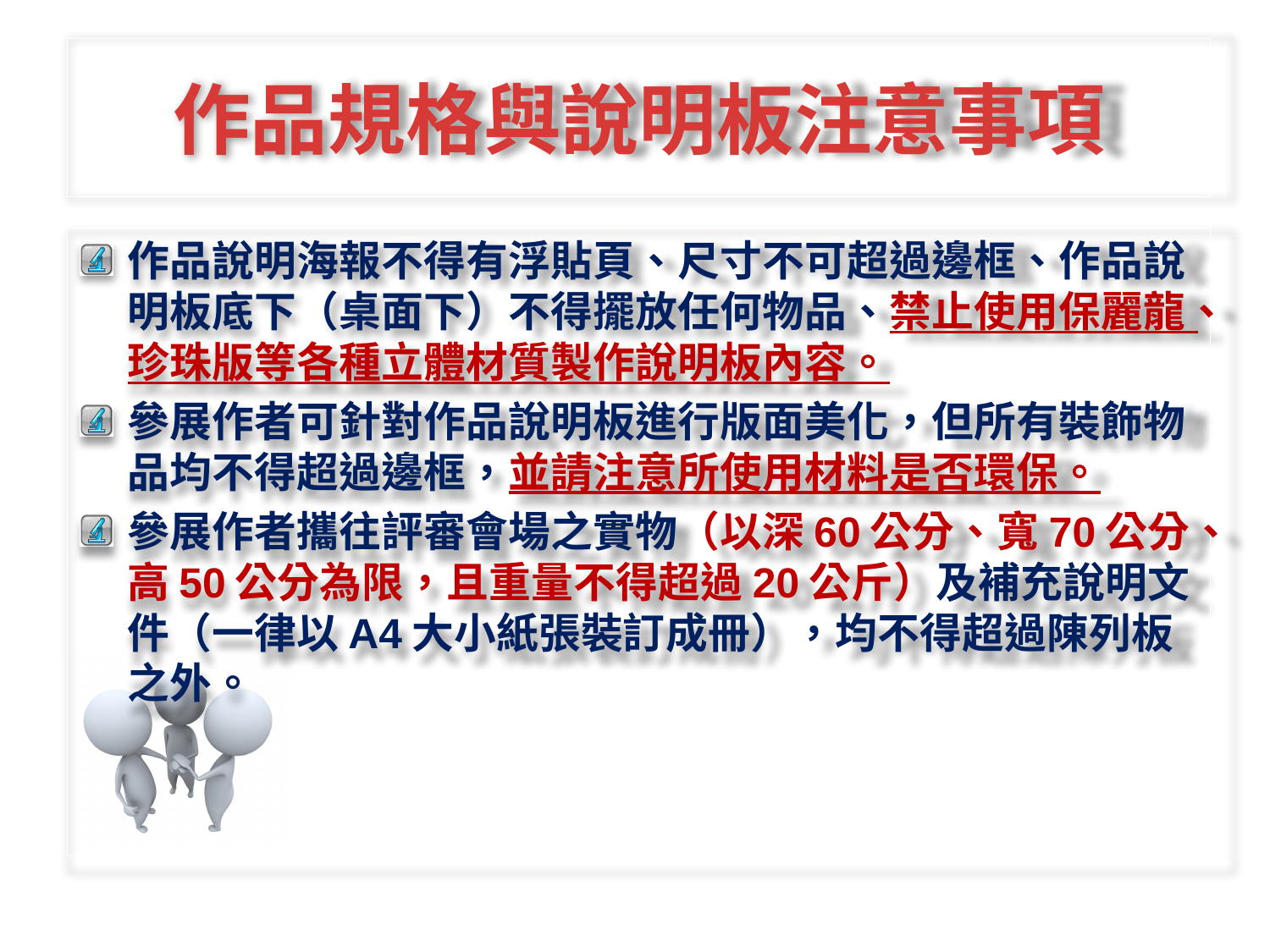

# 作品規格與說明板注意事項
作品說明海報不得有浮貼頁、尺寸不可超過邊框、作品說明板底下（桌面下）不得擺放任何物品、禁止使用保麗龍、珍珠版等各種立體材質製作說明板內容。
參展作者可針對作品說明板進行版面美化，但所有裝飾物品均不得超過邊框，並請注意所使用材料是否環保。
參展作者攜往評審會場之實物（以深60公分、寬70公分、高50公分為限，且重量不得超過20公斤）及補充說明文件（一律以A4大小紙張裝訂成冊），均不得超過陳列板之外。